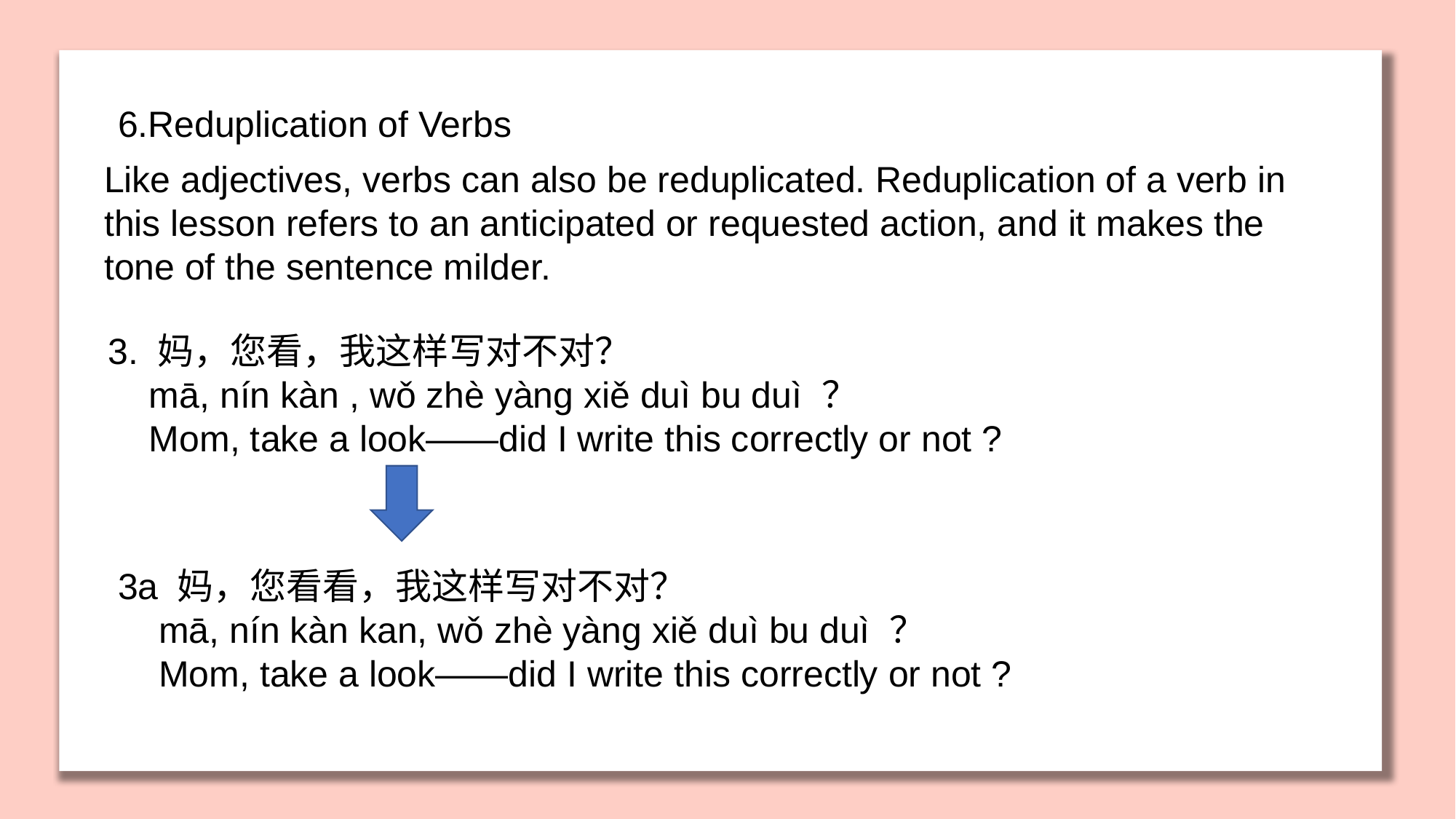

6.Reduplication of Verbs
Like adjectives, verbs can also be reduplicated. Reduplication of a verb in this lesson refers to an anticipated or requested action, and it makes the tone of the sentence milder.
3. 妈，您看，我这样写对不对？
    mā, nín kàn , wǒ zhè yàng xiě duì bu duì ？
    Mom, take a look——did I write this correctly or not ?

3a 妈，您看看，我这样写对不对？
    mā, nín kàn kan, wǒ zhè yàng xiě duì bu duì ？
    Mom, take a look——did I write this correctly or not ?